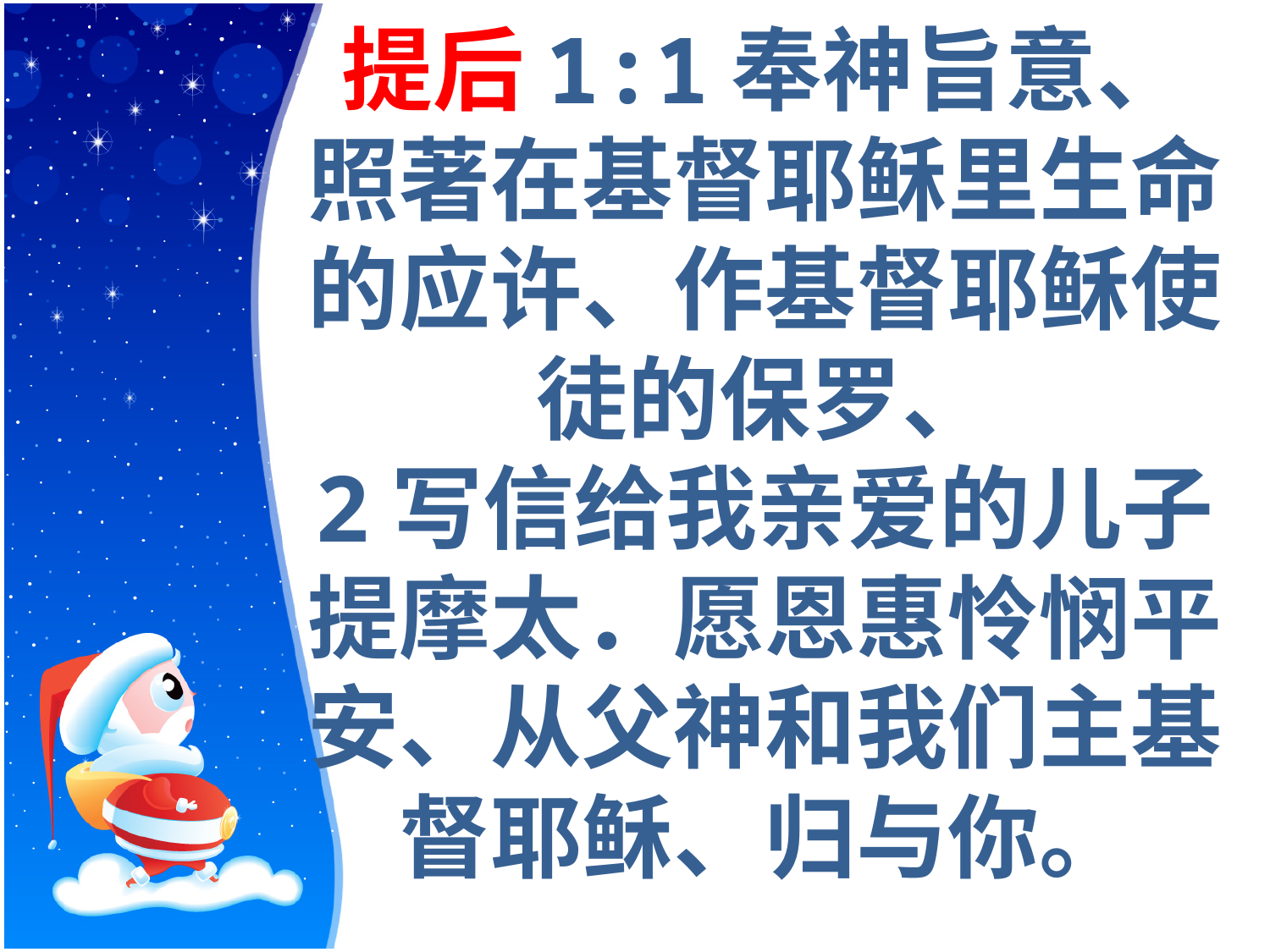

提后1:1奉神旨意、照著在基督耶稣里生命的应许、作基督耶稣使徒的保罗、
2写信给我亲爱的儿子提摩太．愿恩惠怜悯平安、从父神和我们主基督耶稣、归与你。